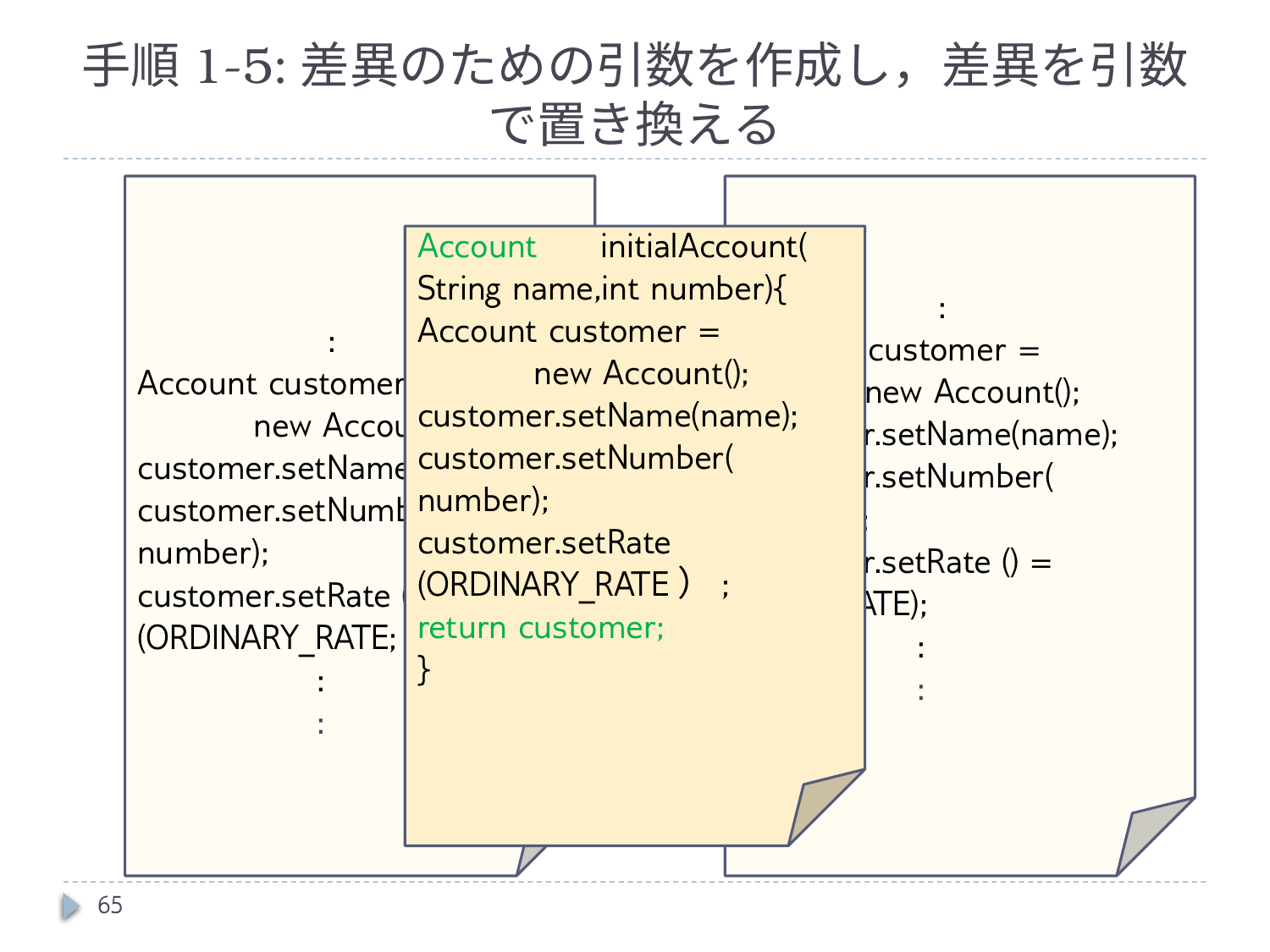

# 手順1-5:差異のための引数を作成し，差異を引数で置き換える

                  :
Account customer =
           new Account();
customer.setName(name);
customer.setNumber(
number);
customer.setRate () = (ORDINARY_RATE;
	     :
	     :

                   :
Account customer =
            new Account();
customer.setName(name);
customer.setNumber(
number);
customer.setRate () = FIXED_RATE);
	     :
	     :

Account 　initialAccount(
String name,int number){
Account customer =
           new Account();
customer.setName(name);
customer.setNumber(
number);
customer.setRate (ORDINARY_RATE）;
return customer;
}

65